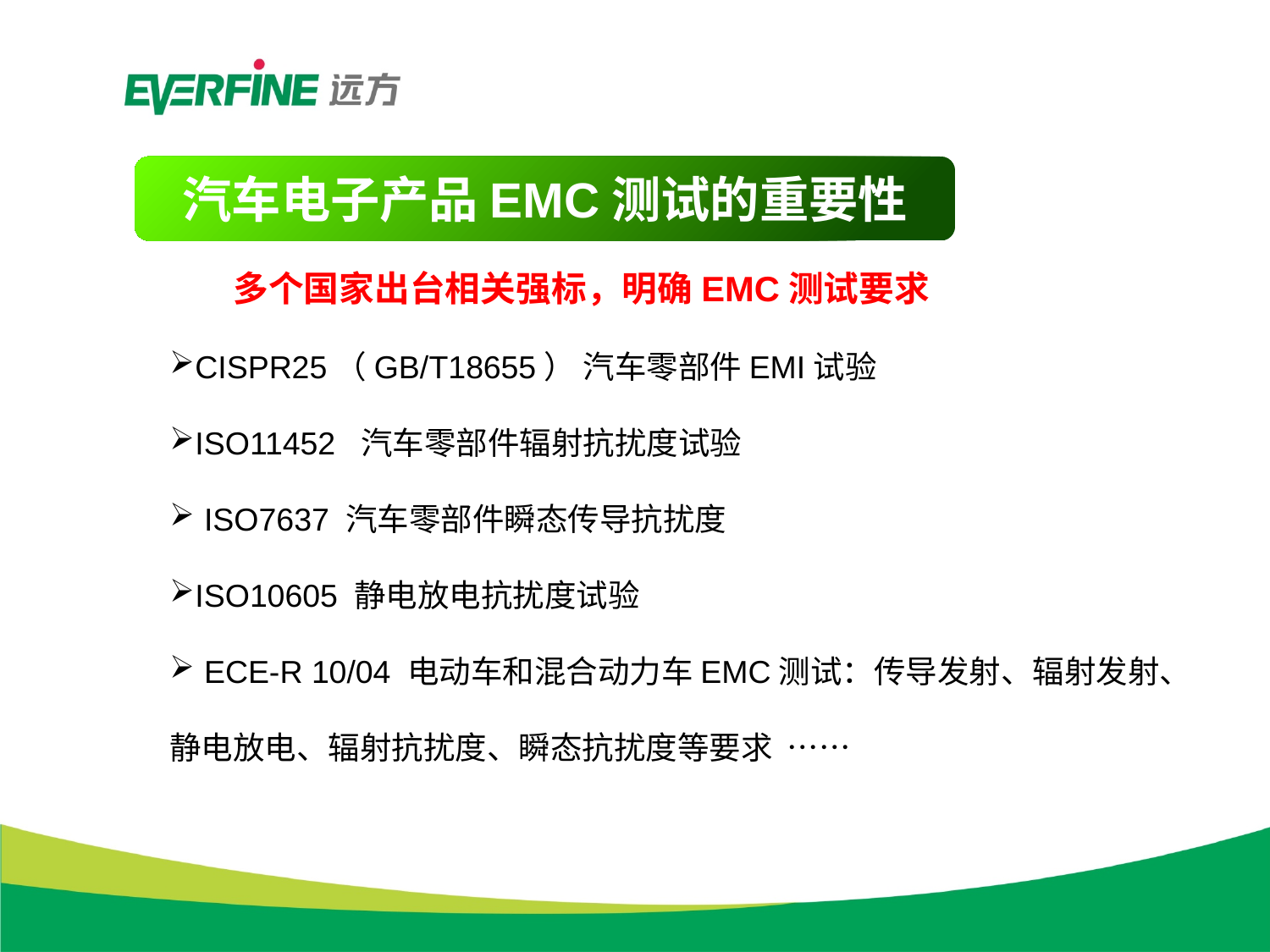

汽车电子产品EMC测试的重要性

多个国家出台相关强标，明确EMC测试要求
CISPR25（GB/T18655） 汽车零部件EMI试验
ISO11452  汽车零部件辐射抗扰度试验
 ISO7637 汽车零部件瞬态传导抗扰度
ISO10605 静电放电抗扰度试验
 ECE-R 10/04 电动车和混合动力车EMC测试：传导发射、辐射发射、静电放电、辐射抗扰度、瞬态抗扰度等要求  ……